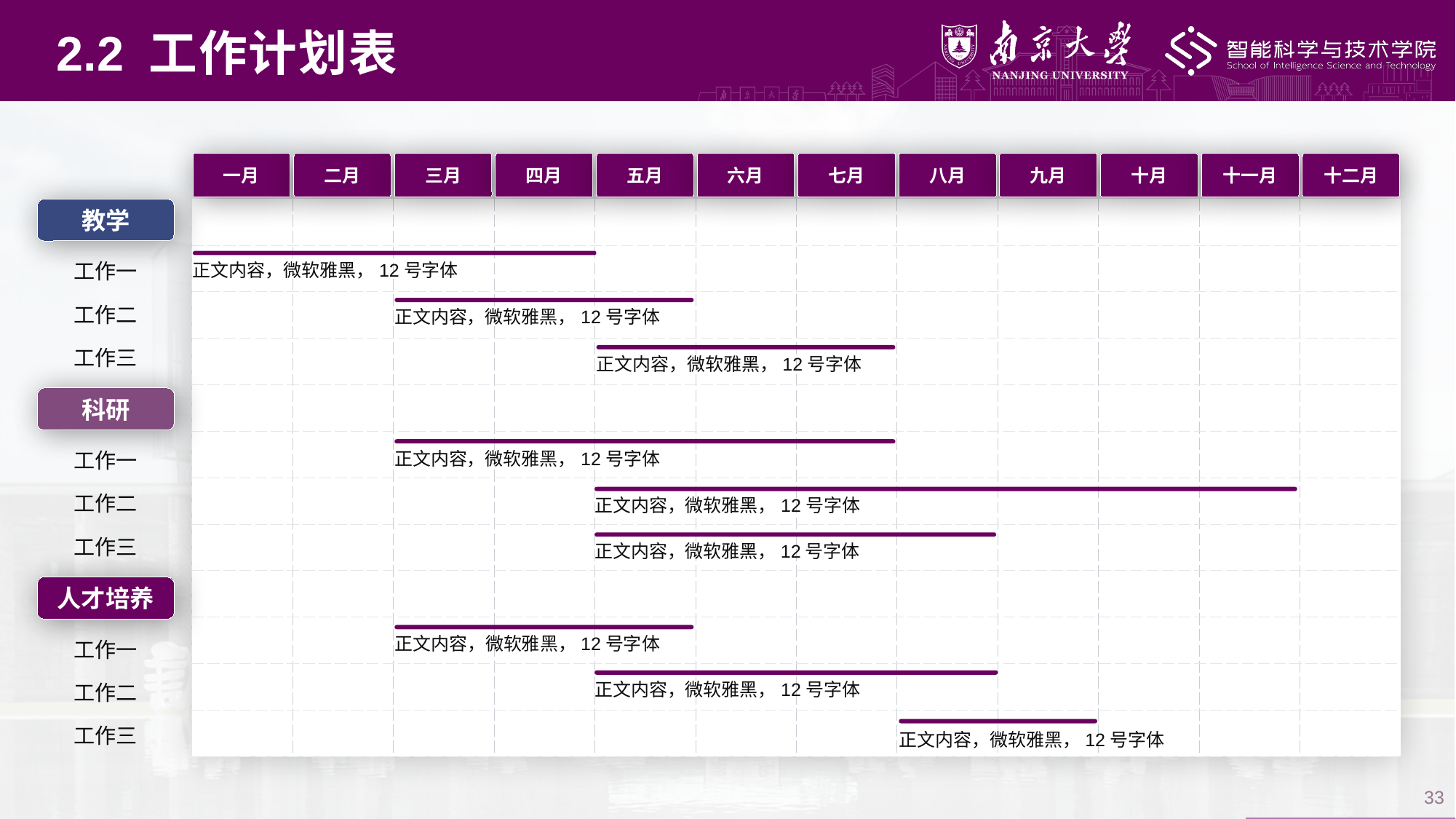

2.2 工作计划表
一月
二月
三月
四月
五月
六月
七月
八月
九月
十月
十一月
十二月
教学
|  |  |  |  |  |  |  |  |  |  |  |  |
| --- | --- | --- | --- | --- | --- | --- | --- | --- | --- | --- | --- |
|  |  |  |  |  |  |  |  |  |  |  |  |
|  |  |  |  |  |  |  |  |  |  |  |  |
|  |  |  |  |  |  |  |  |  |  |  |  |
|  |  |  |  |  |  |  |  |  |  |  |  |
|  |  |  |  |  |  |  |  |  |  |  |  |
|  |  |  |  |  |  |  |  |  |  |  |  |
|  |  |  |  |  |  |  |  |  |  |  |  |
|  |  |  |  |  |  |  |  |  |  |  |  |
|  |  |  |  |  |  |  |  |  |  |  |  |
|  |  |  |  |  |  |  |  |  |  |  |  |
|  |  |  |  |  |  |  |  |  |  |  |  |

工作一
正文内容，微软雅黑，12号字体

工作二
正文内容，微软雅黑，12号字体
工作三

正文内容，微软雅黑，12号字体
科研

工作一
正文内容，微软雅黑，12号字体

工作二
正文内容，微软雅黑，12号字体

工作三
正文内容，微软雅黑，12号字体
人才培养

正文内容，微软雅黑，12号字体
工作一

正文内容，微软雅黑，12号字体
工作二

工作三
正文内容，微软雅黑，12号字体
33